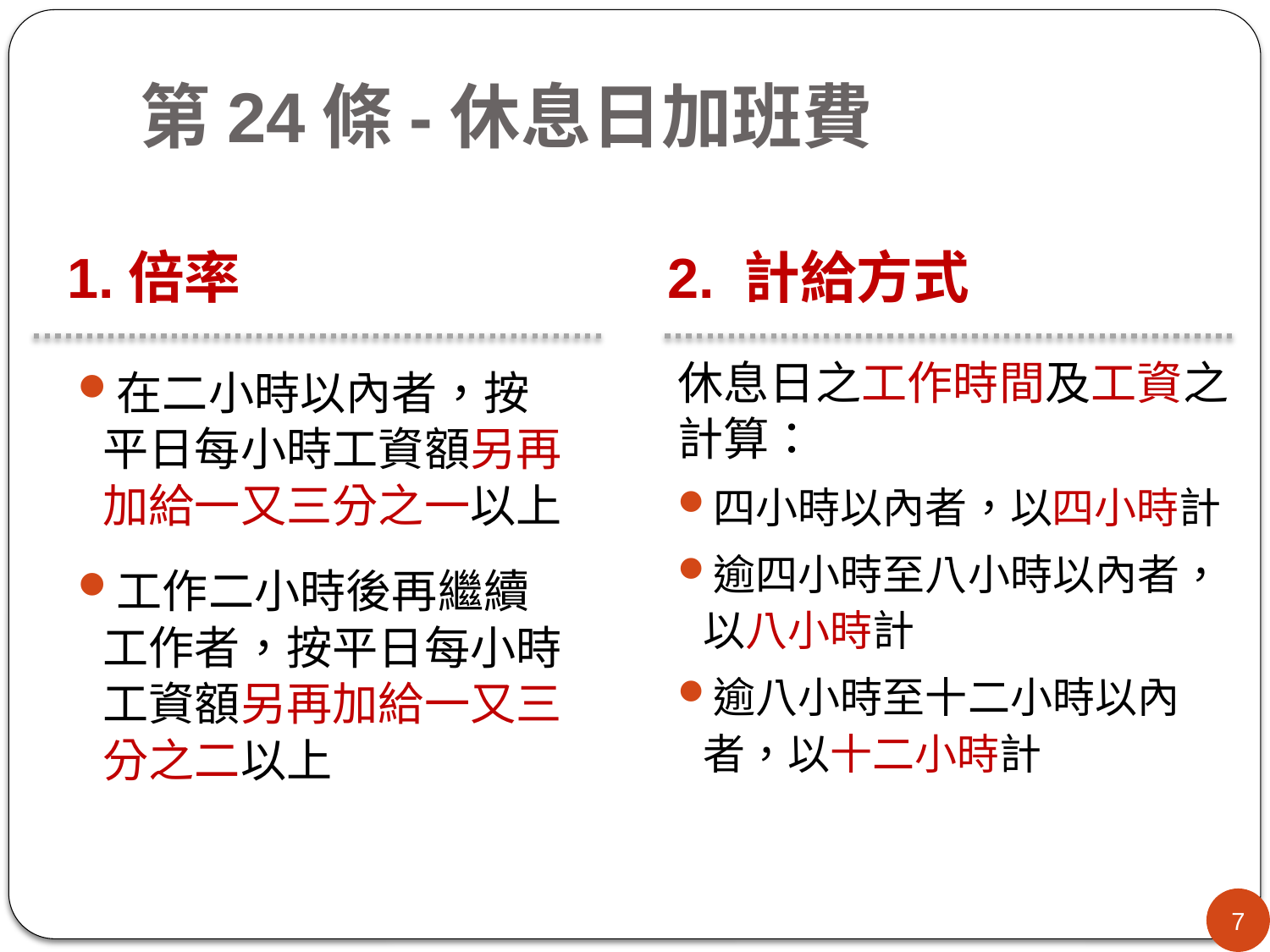

# 第24條-休息日加班費
1.倍率
2. 計給方式
休息日之工作時間及工資之計算：
四小時以內者，以四小時計
逾四小時至八小時以內者，以八小時計
逾八小時至十二小時以內者，以十二小時計
在二小時以內者，按平日每小時工資額另再加給一又三分之一以上

工作二小時後再繼續工作者，按平日每小時工資額另再加給一又三分之二以上

7